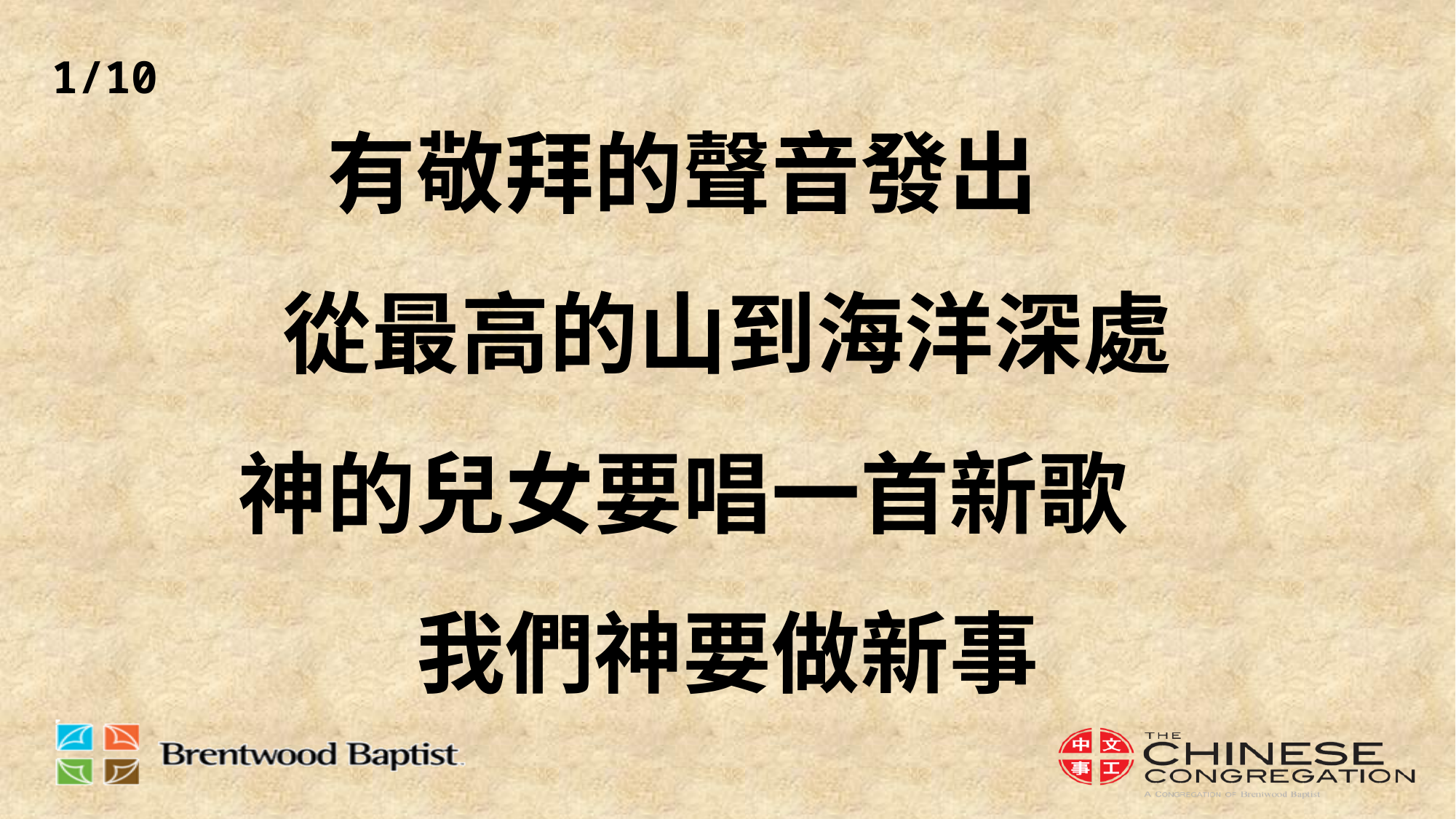

1/10
# 有敬拜的聲音發出　 從最高的山到海洋深處 神的兒女要唱一首新歌　 我們神要做新事